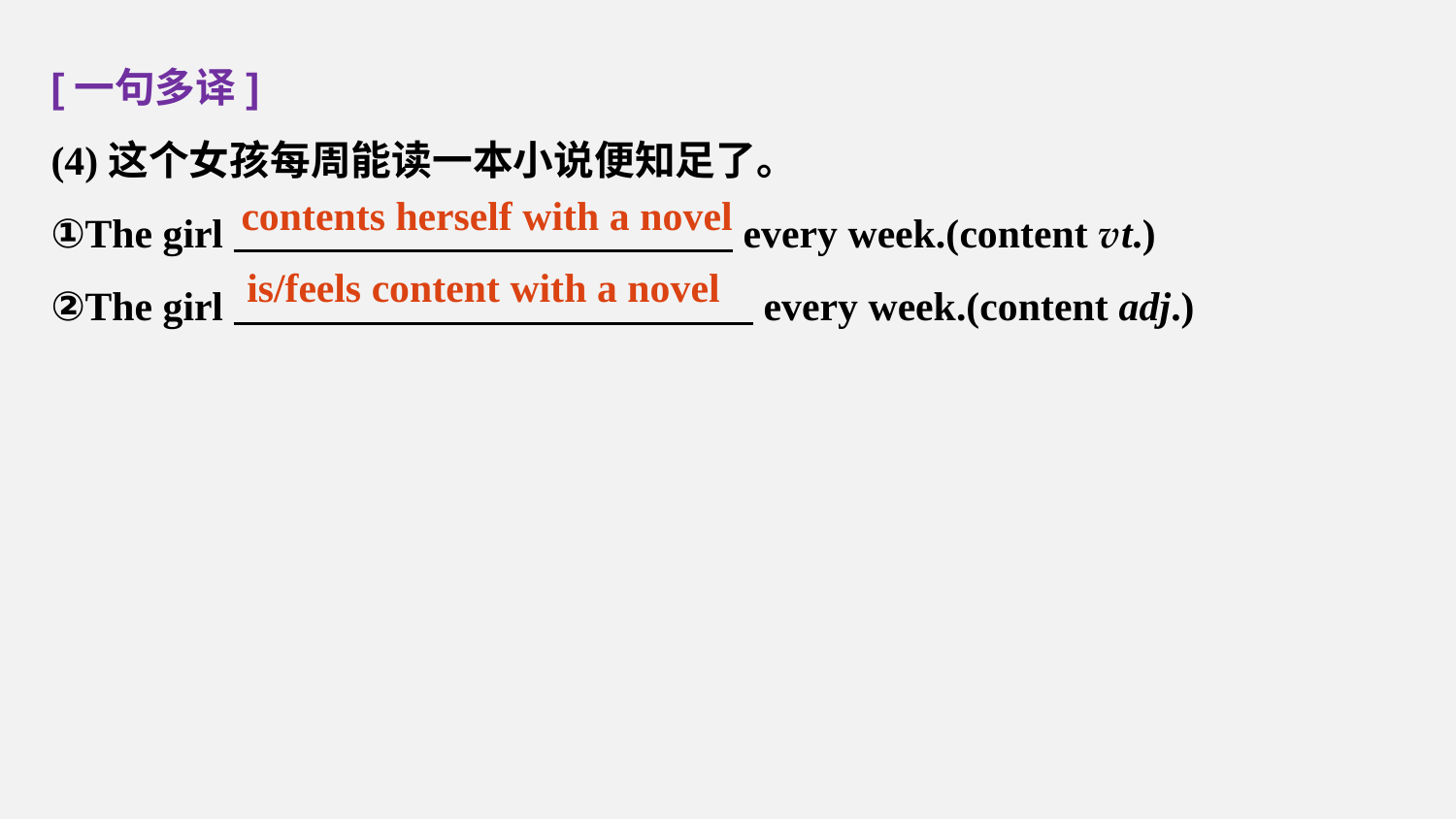

[一句多译]
(4)这个女孩每周能读一本小说便知足了。
①The girl                                                   every week.(content vt.)
②The girl                                                     every week.(content adj.)
contents herself with a novel
is/feels content with a novel